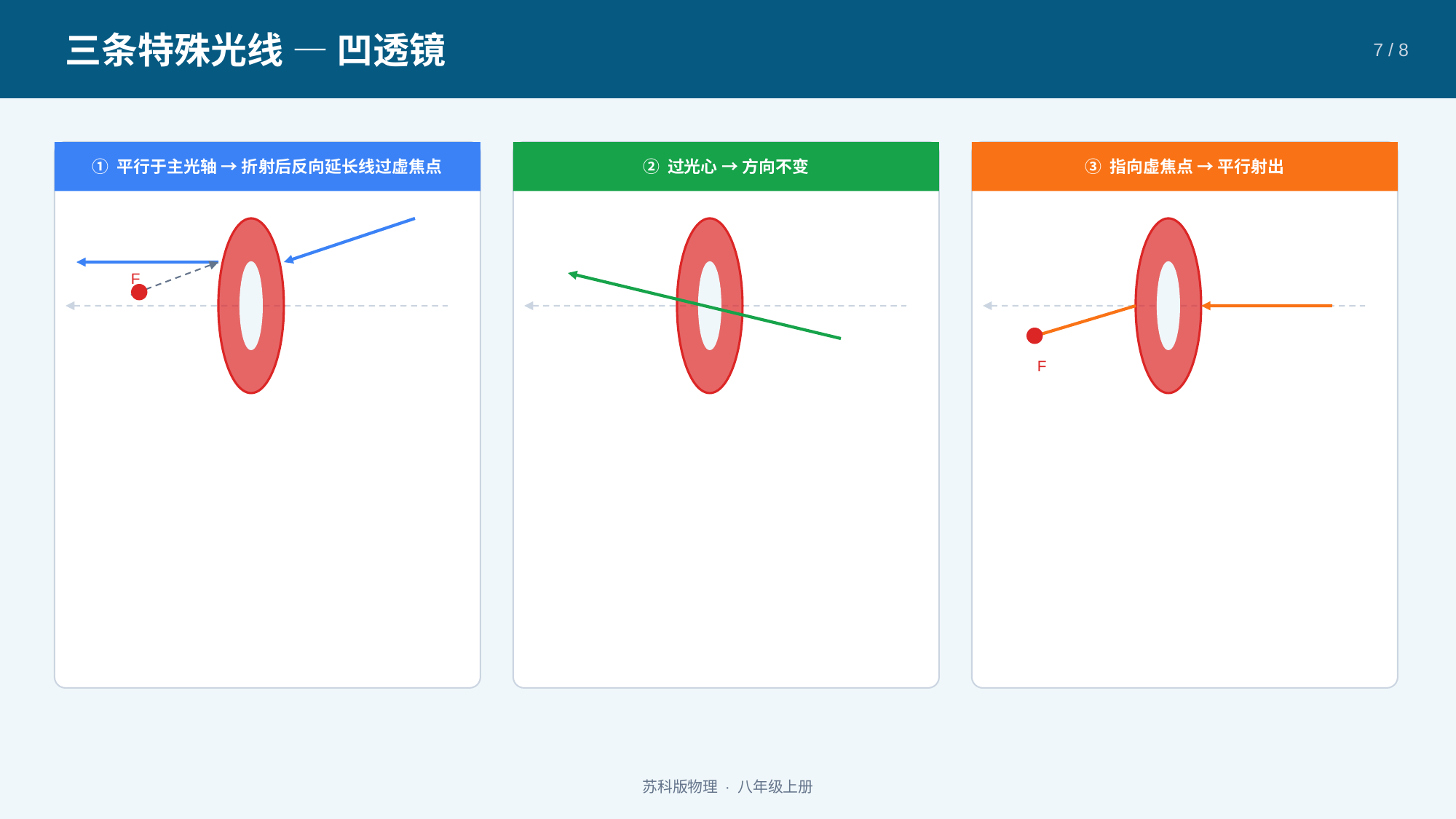

三条特殊光线 — 凹透镜
7 / 8

① 平行于主光轴 → 折射后反向延长线过虚焦点
② 过光心 → 方向不变
③ 指向虚焦点 → 平行射出

F

F
苏科版物理 · 八年级上册